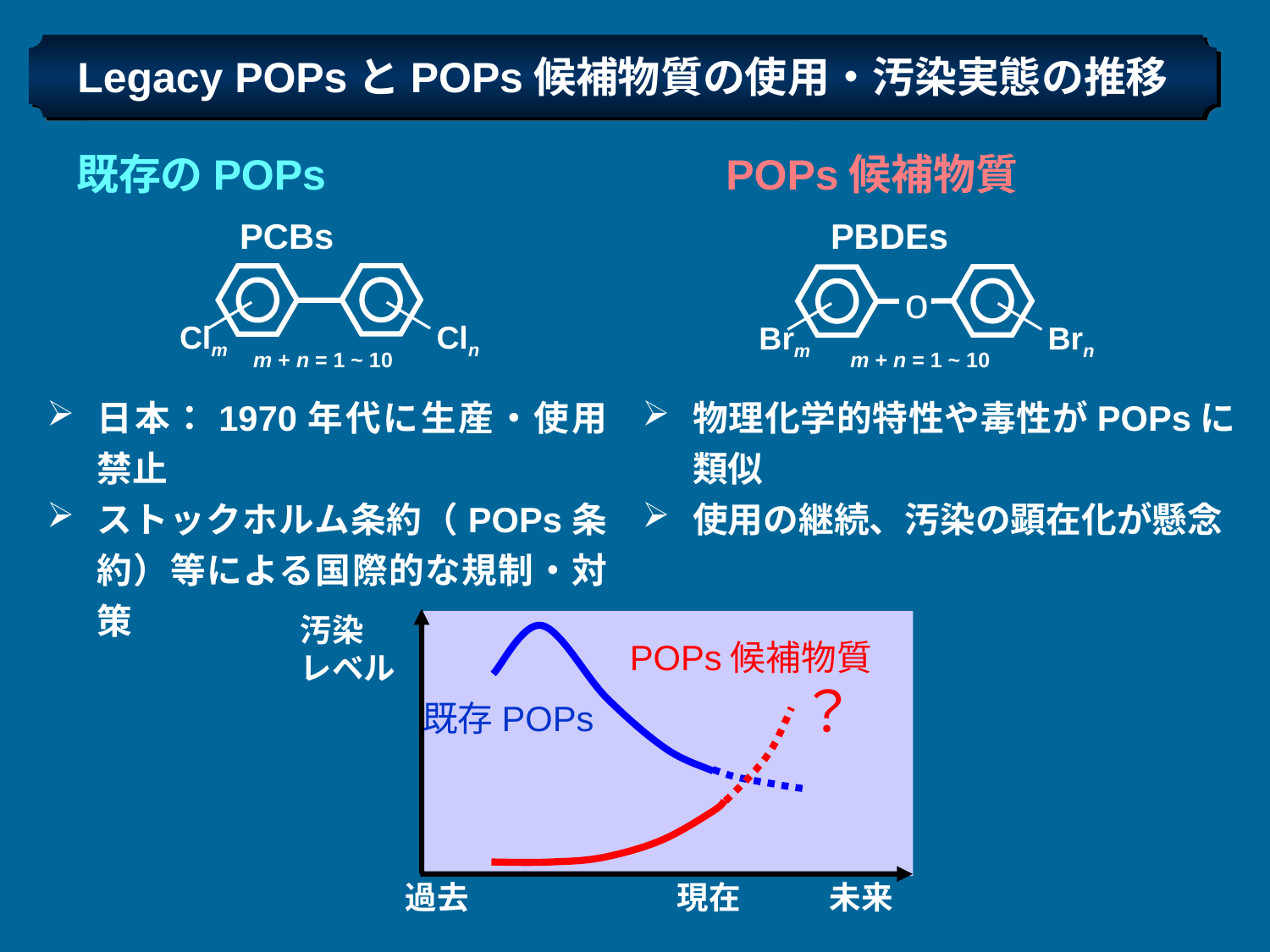

Legacy POPsとPOPs候補物質の使用・汚染実態の推移
既存のPOPs
POPs候補物質
PCBs
PBDEs

Clm
Cln
m + n = 1 ~ 10

o

Brn
Brm
m + n = 1 ~ 10
日本：1970年代に生産・使用禁止
ストックホルム条約（POPs条約）等による国際的な規制・対策
物理化学的特性や毒性がPOPsに類似
使用の継続、汚染の顕在化が懸念
汚染
レベル

既存POPs
POPs候補物質
？

過去
現在
未来